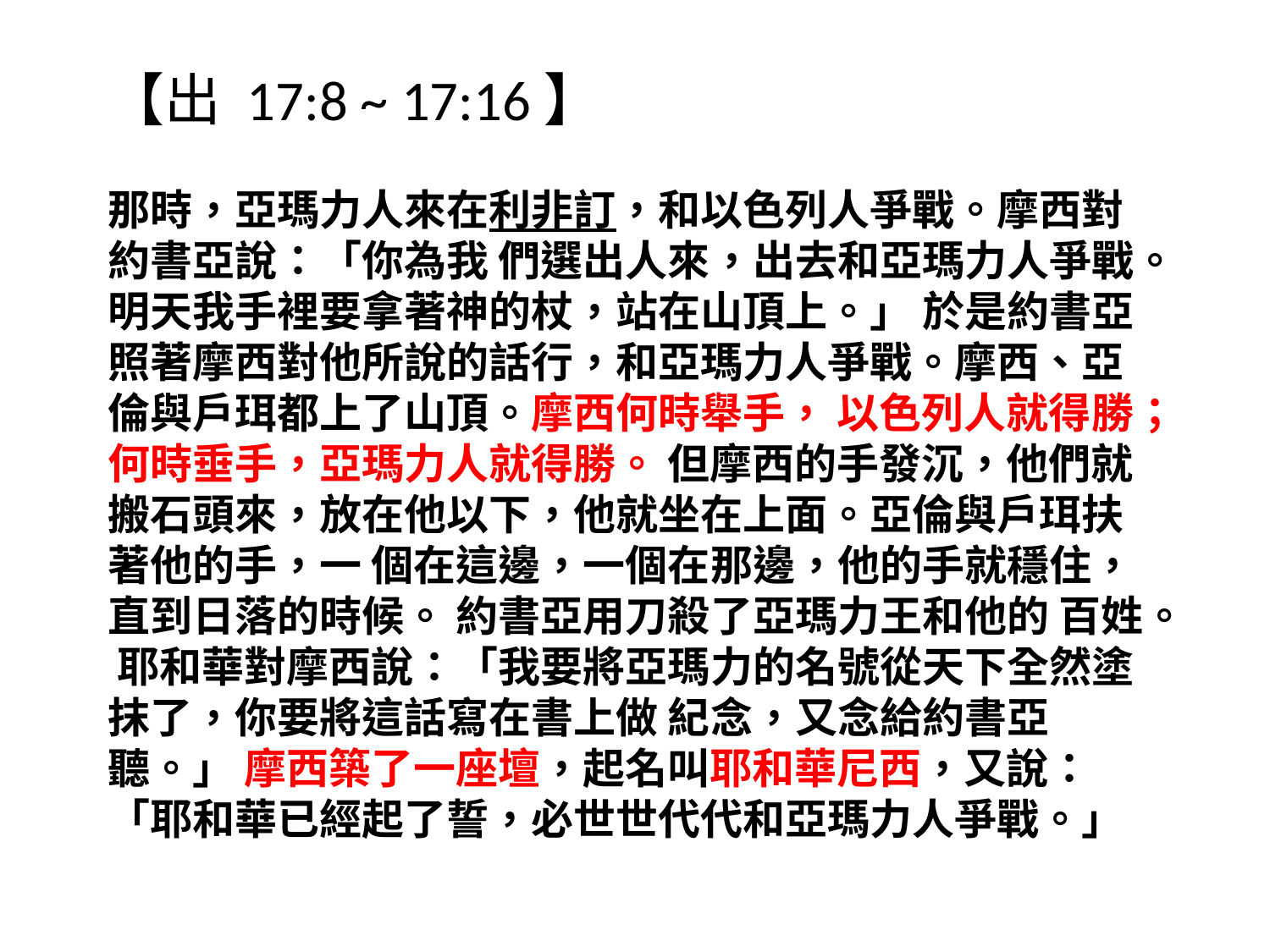

# 【出 17:8 ~ 17:16】 那時，亞瑪力人來在利非訂，和以色列人爭戰。摩西對約書亞說：「你為我 們選出人來，出去和亞瑪力人爭戰。明天我手裡要拿著神的杖，站在山頂上。」 於是約書亞 照著摩西對他所說的話行，和亞瑪力人爭戰。摩西、亞倫與戶珥都上了山頂。摩西何時舉手， 以色列人就得勝；何時垂手，亞瑪力人就得勝。 但摩西的手發沉，他們就搬石頭來，放在他以下，他就坐在上面。亞倫與戶珥扶著他的手，一 個在這邊，一個在那邊，他的手就穩住，直到日落的時候。 約書亞用刀殺了亞瑪力王和他的 百姓。 耶和華對摩西說：「我要將亞瑪力的名號從天下全然塗抹了，你要將這話寫在書上做 紀念，又念給約書亞聽。」 摩西築了一座壇，起名叫耶和華尼西，又說：「耶和華已經起了誓，必世世代代和亞瑪力人爭戰。」